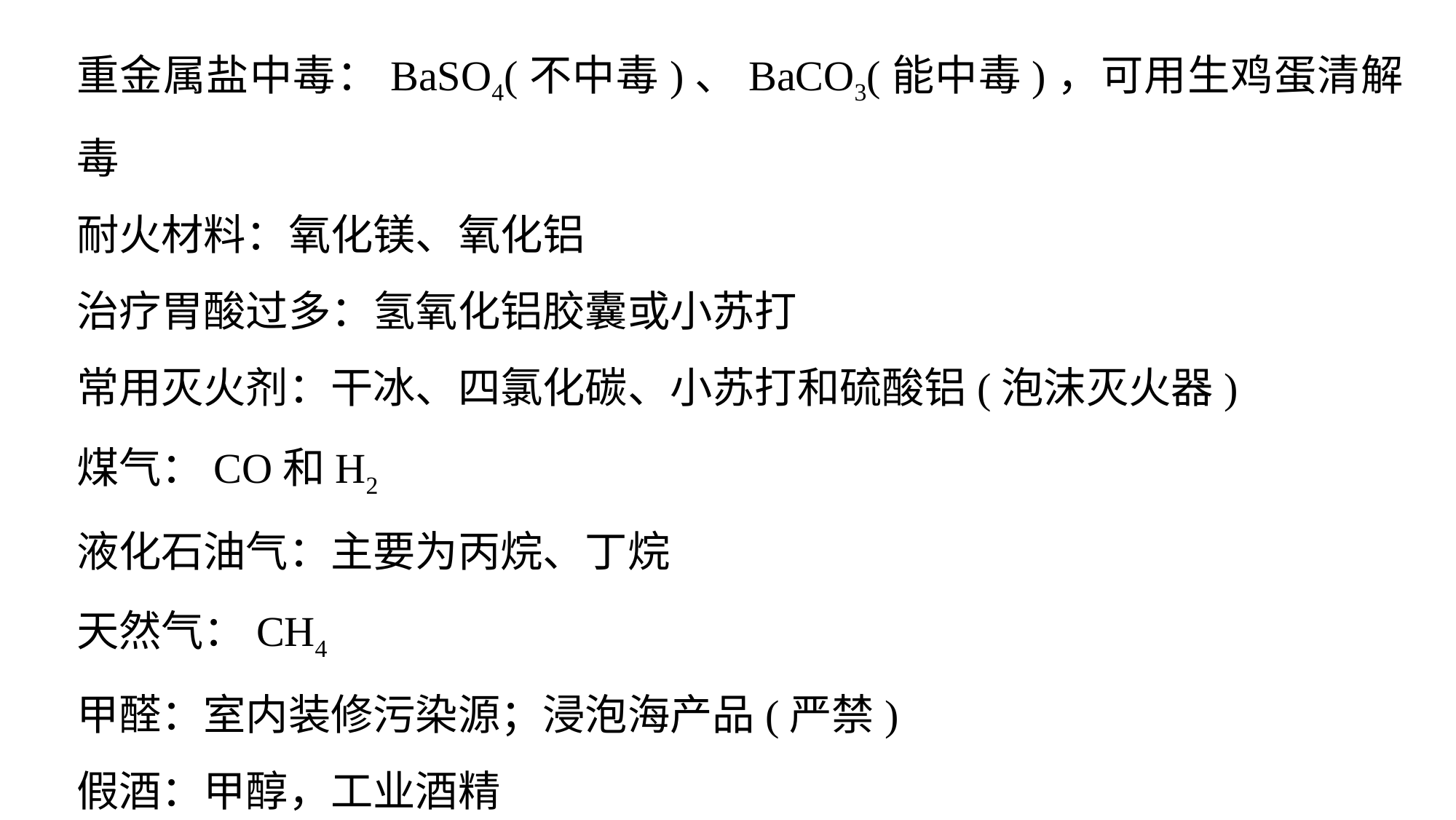

重金属盐中毒：BaSO4(不中毒)、BaCO3(能中毒)，可用生鸡蛋清解毒
耐火材料：氧化镁、氧化铝
治疗胃酸过多：氢氧化铝胶囊或小苏打
常用灭火剂：干冰、四氯化碳、小苏打和硫酸铝(泡沫灭火器)
煤气：CO和H2
液化石油气：主要为丙烷、丁烷
天然气：CH4
甲醛：室内装修污染源；浸泡海产品(严禁)
假酒：甲醇，工业酒精
肥皂：主要成分为硬脂酸钠